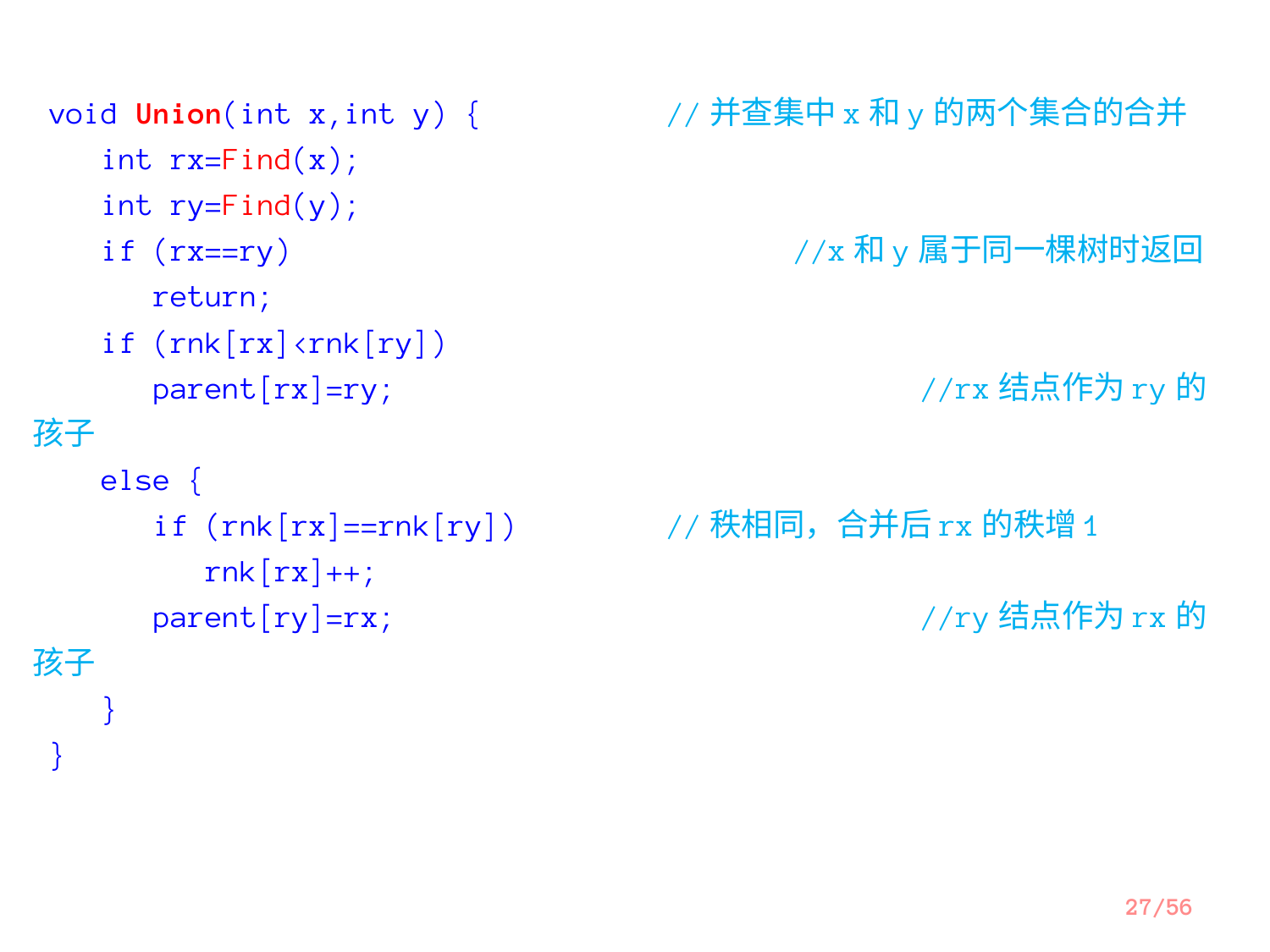

void Union(int x,int y) {       	//并查集中x和y的两个集合的合并
    int rx=Find(x);
    int ry=Find(y);
    if (rx==ry)           			//x和y属于同一棵树时返回
       return;
    if (rnk[rx]<rnk[ry])
       parent[rx]=ry;    				//rx结点作为ry的孩子
    else {
       if (rnk[rx]==rnk[ry])     	//秩相同，合并后rx的秩增1
          rnk[rx]++;
       parent[ry]=rx;    				//ry结点作为rx的孩子
    }
 }
27/56